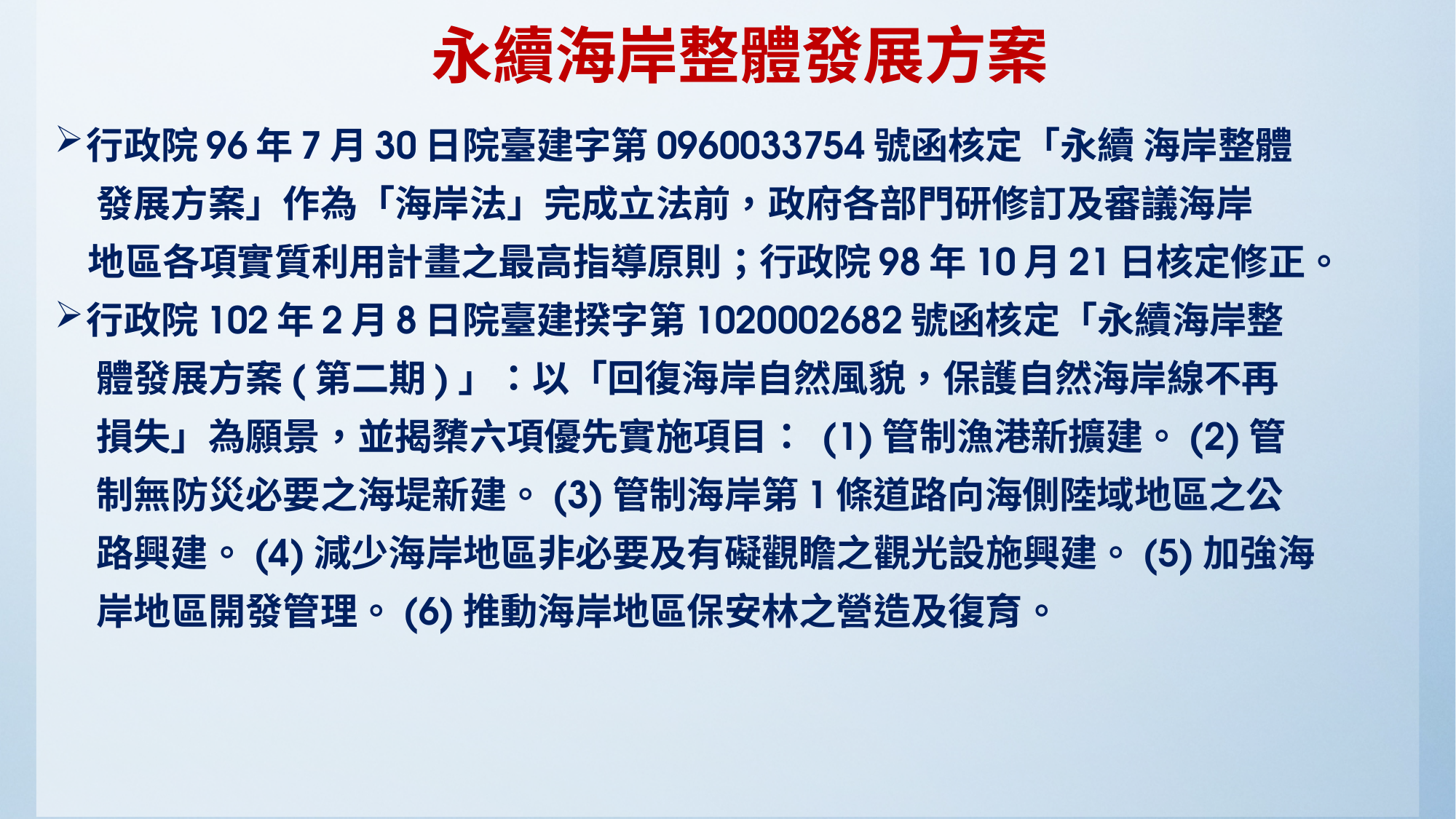

# 永續海岸整體發展方案
行政院96年7月30日院臺建字第0960033754號函核定「永續 海岸整體
    發展方案」作為「海岸法」完成立法前，政府各部門研修訂及審議海岸
   地區各項實質利用計畫之最高指導原則；行政院98年10月21日核定修正。
行政院102年2月8日院臺建揆字第1020002682號函核定「永續海岸整
    體發展方案(第二期)」：以「回復海岸自然風貌，保護自然海岸線不再
    損失」為願景，並揭櫫六項優先實施項目： (1)管制漁港新擴建。(2)管
    制無防災必要之海堤新建。(3)管制海岸第1條道路向海側陸域地區之公
    路興建。(4)減少海岸地區非必要及有礙觀瞻之觀光設施興建。(5)加強海
    岸地區開發管理。(6)推動海岸地區保安林之營造及復育。